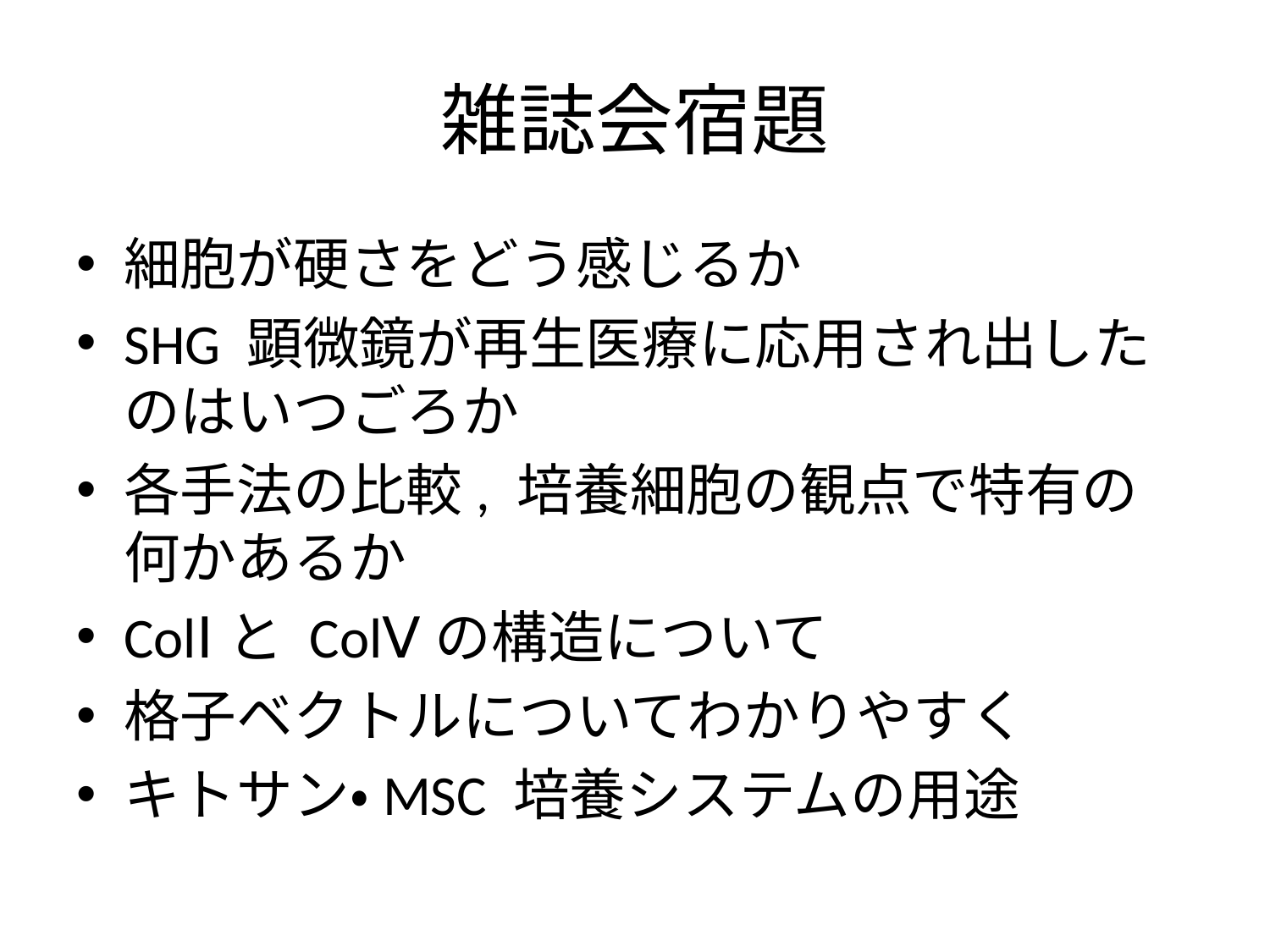

# 雑誌会宿題
細胞が硬さをどう感じるか
SHG 顕微鏡が再生医療に応用され出したのはいつごろか
各手法の比較, 培養細胞の観点で特有の何かあるか
ColⅠと ColⅤの構造について
格子ベクトルについてわかりやすく
キトサン・MSC 培養システムの用途